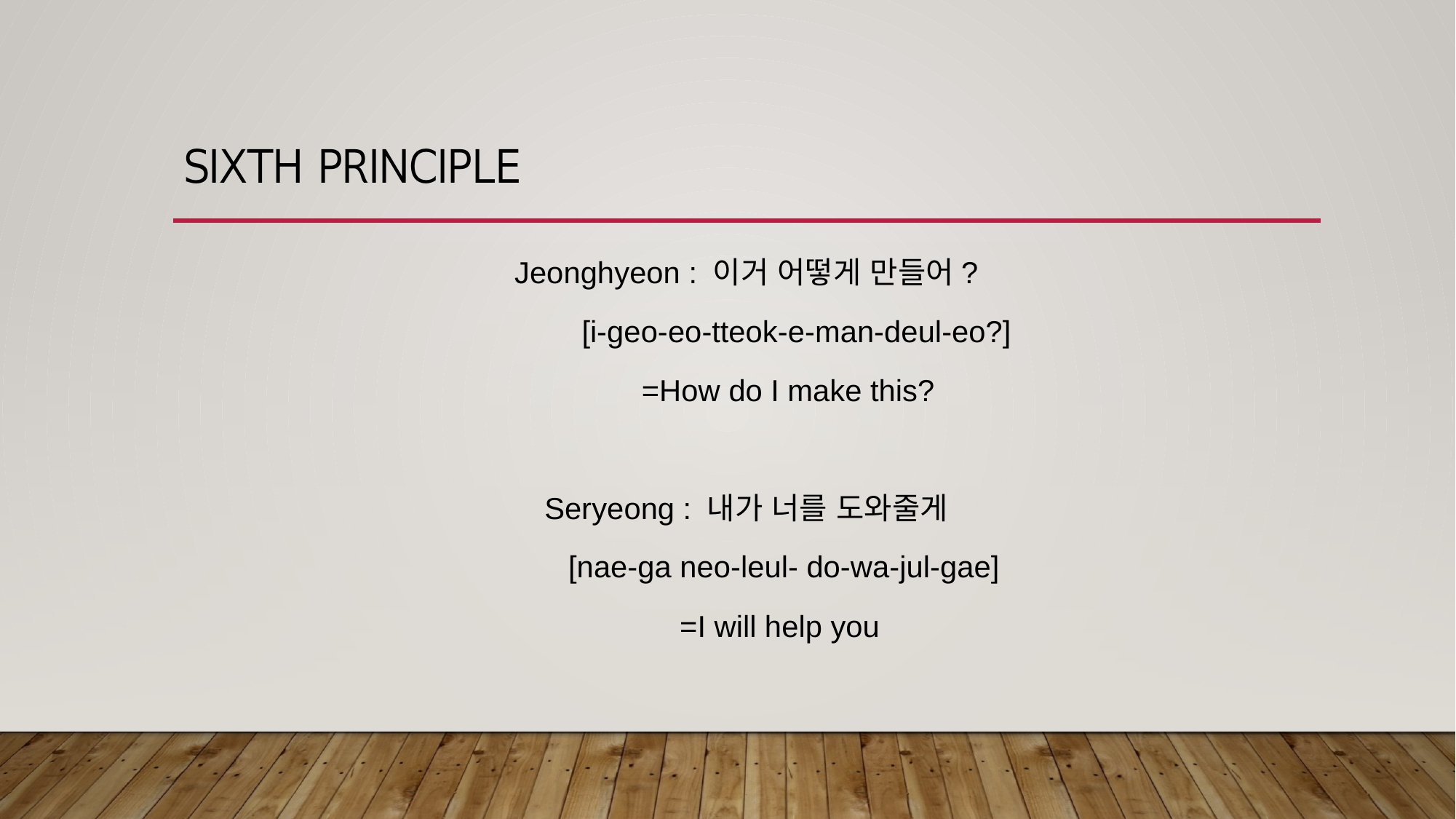

# Sixth principle
Jeonghyeon : 이거 어떻게 만들어?
            [i-geo-eo-tteok-e-man-deul-eo?]
          =How do I make this?

Seryeong : 내가 너를 도와줄게
         [nae-ga neo-leul- do-wa-jul-gae]
        =I will help you